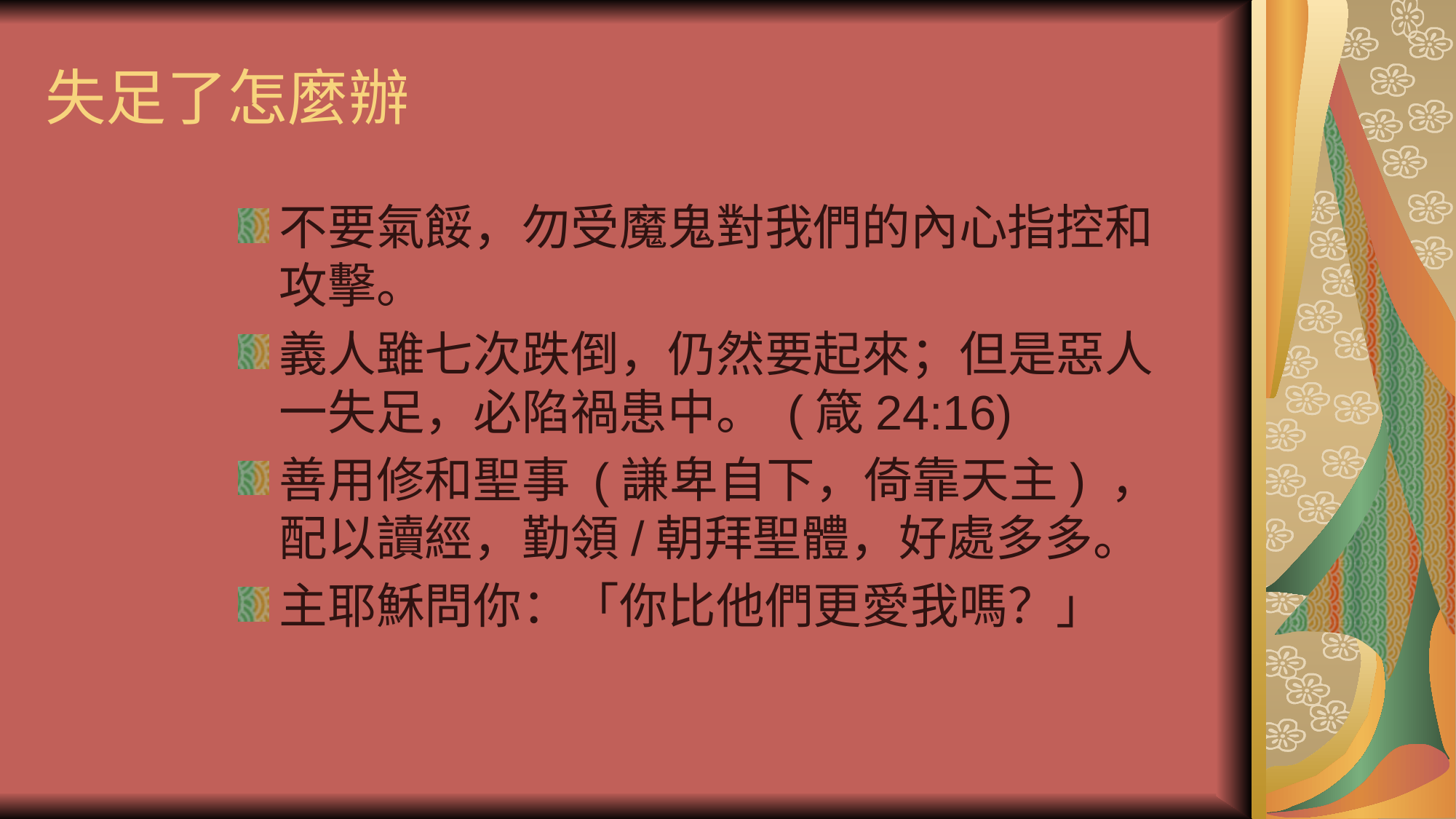

# 失足了怎麼辦
不要氣餒，勿受魔鬼對我們的內心指控和攻擊。
義人雖七次跌倒，仍然要起來；但是惡人一失足，必陷禍患中。 (箴24:16)
善用修和聖事 (謙卑自下，倚靠天主) ，配以讀經，勤領/朝拜聖體，好處多多。
主耶穌問你：「你比他們更愛我嗎？」